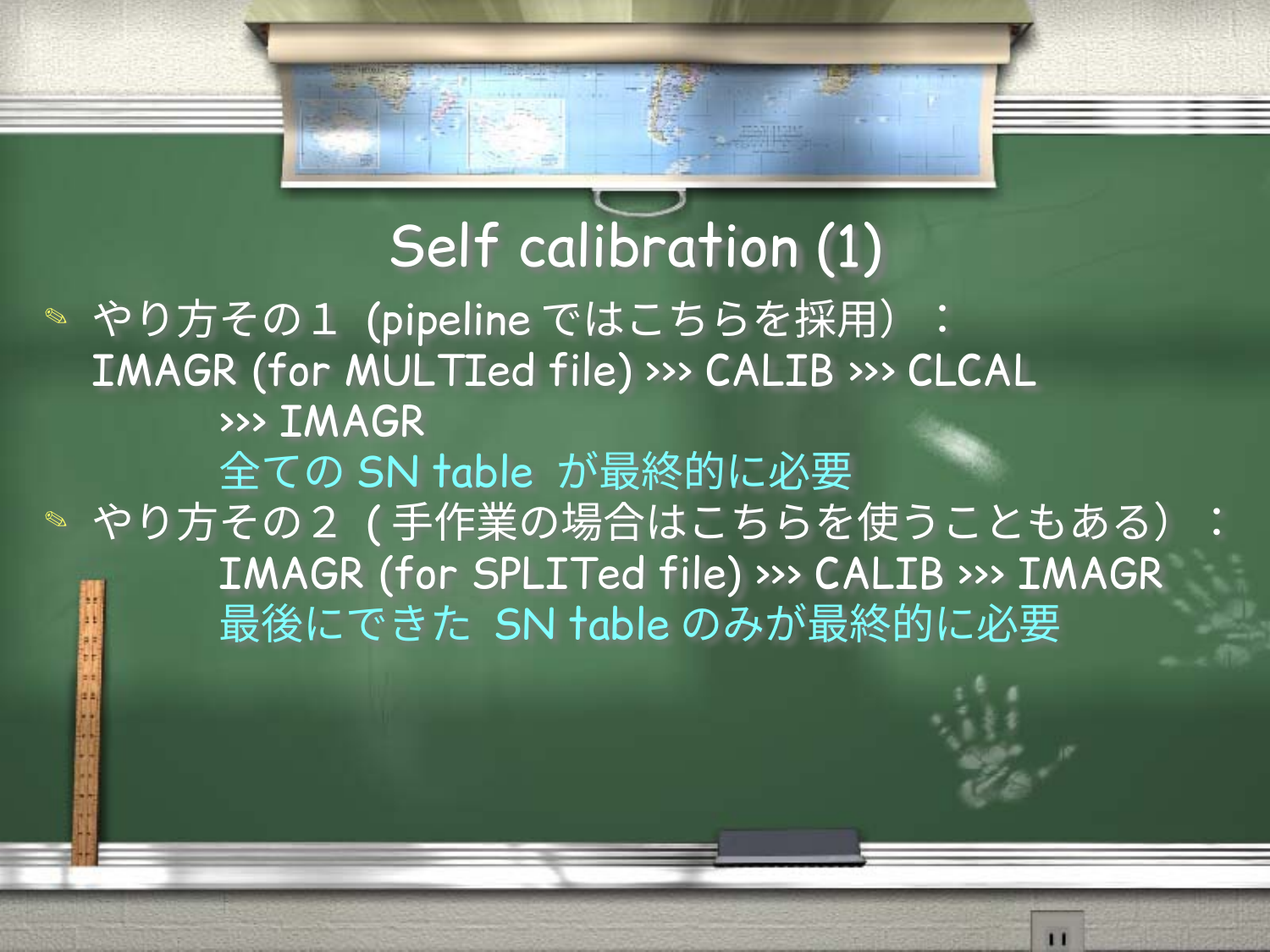

# Self calibration (1)
やり方その１ (pipelineではこちらを採用）：
	IMAGR (for MULTIed file) >>> CALIB >>> CLCAL
		>>> IMAGR
		全てのSN table が最終的に必要
やり方その２ (手作業の場合はこちらを使うこともある）：
		IMAGR (for SPLITed file) >>> CALIB >>> IMAGR
		最後にできた SN tableのみが最終的に必要